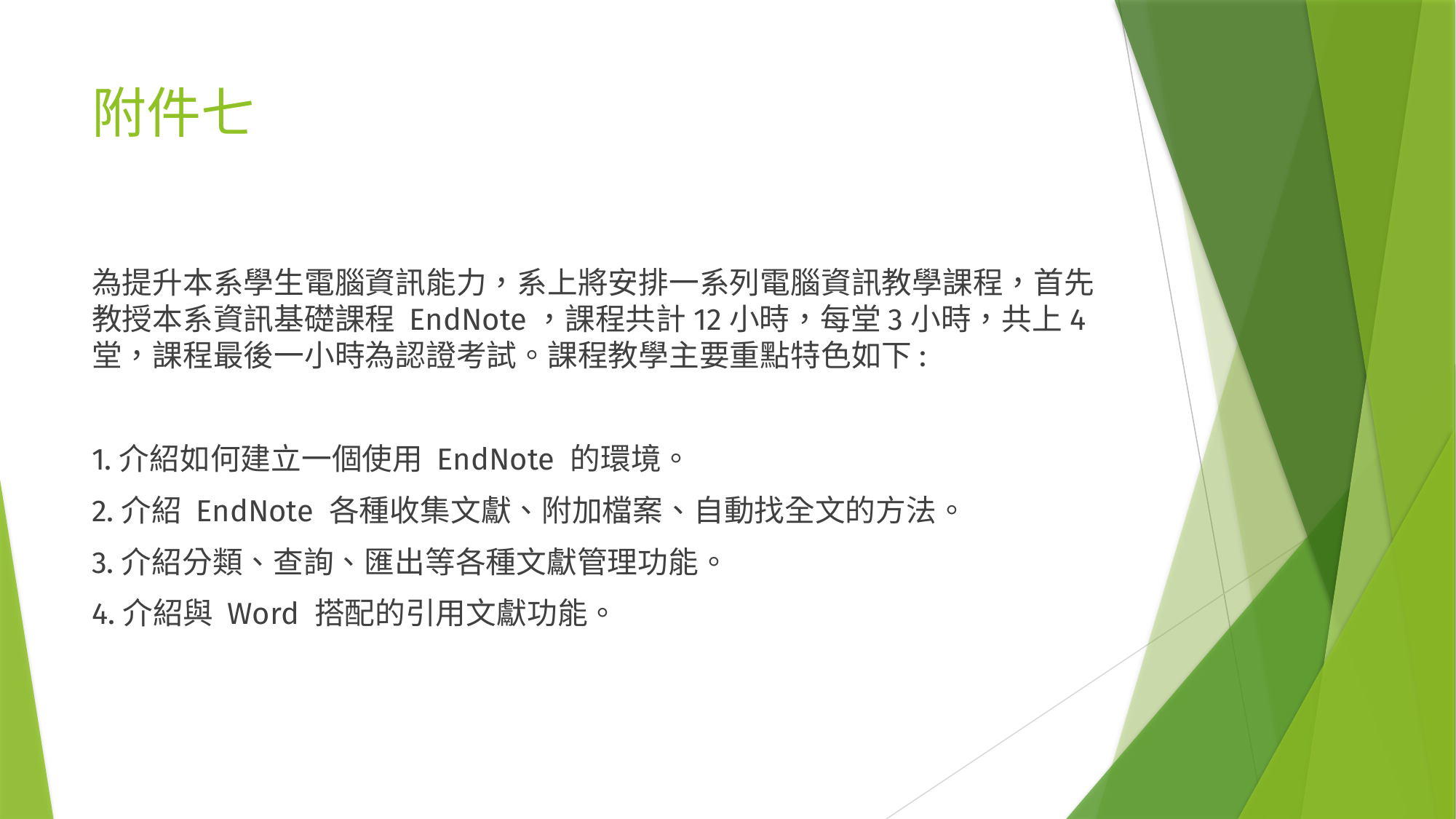

# 附件七
為提升本系學生電腦資訊能力，系上將安排一系列電腦資訊教學課程，首先教授本系資訊基礎課程 EndNote，課程共計12小時，每堂3小時，共上4堂，課程最後一小時為認證考試。課程教學主要重點特色如下:

1.介紹如何建立一個使用 EndNote 的環境。
2.介紹 EndNote 各種收集文獻、附加檔案、自動找全文的方法。
3.介紹分類、查詢、匯出等各種文獻管理功能。
4.介紹與 Word 搭配的引用文獻功能。